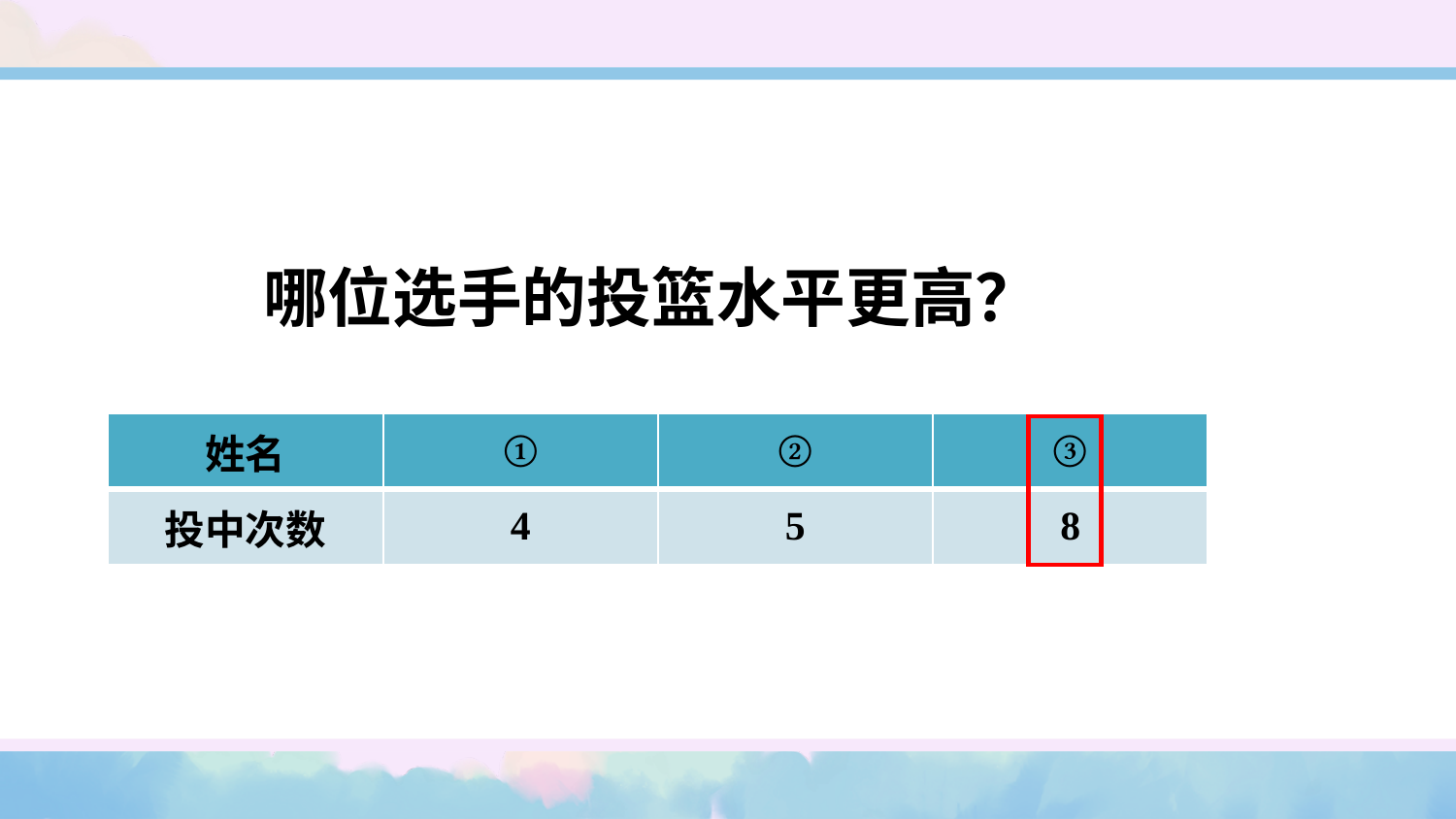

哪位选手的投篮水平更高？
| 姓名 | ① | ② | ③ |
| --- | --- | --- | --- |
| 投中次数 | 4 | 5 | 8 |